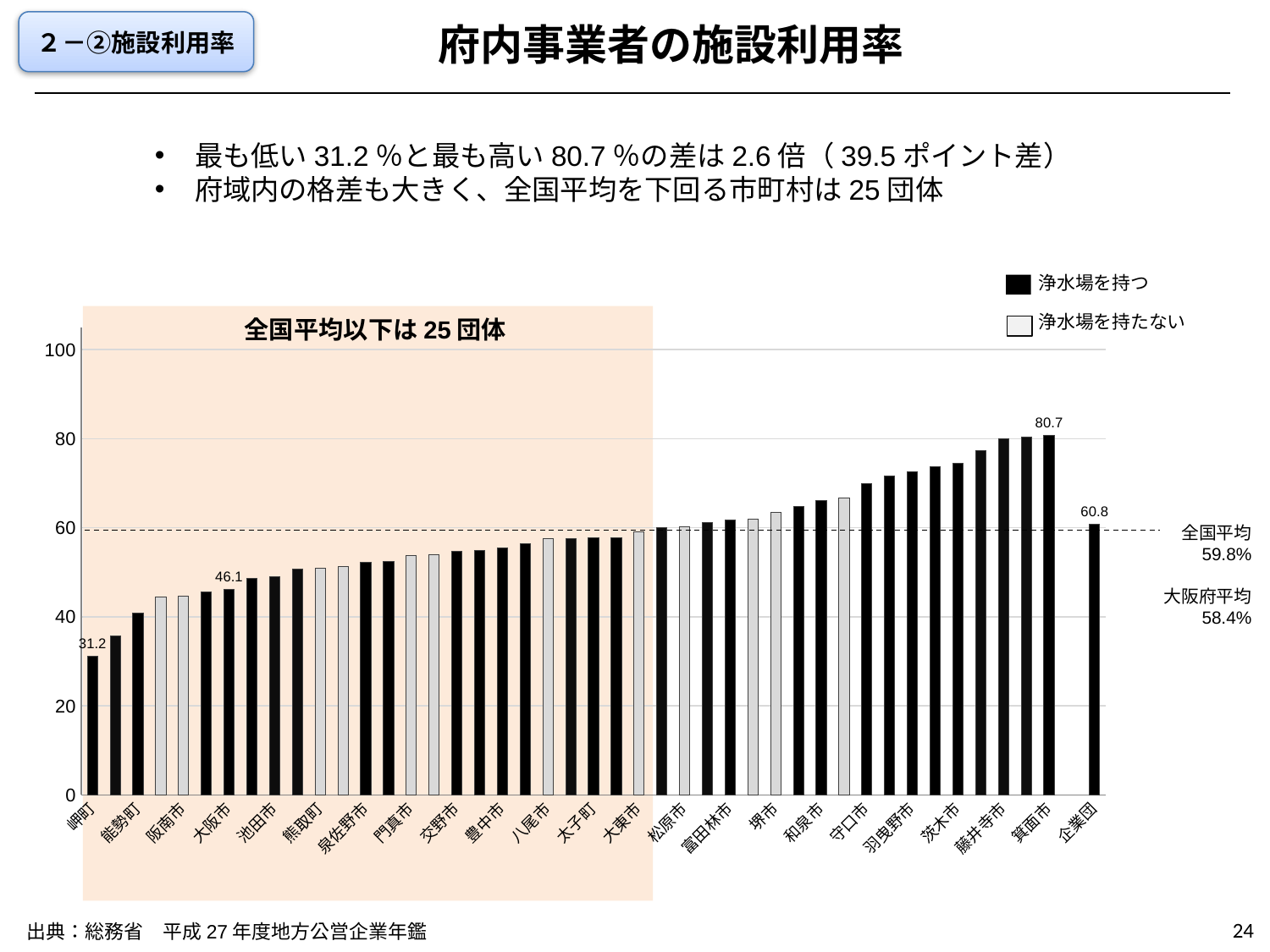

２－②施設利用率
府内事業者の施設利用率
最も低い31.2％と最も高い80.7％の差は2.6倍（39.5ポイント差）
府域内の格差も大きく、全国平均を下回る市町村は25団体
浄水場を持つ

浄水場を持たない

全国平均以下は25団体

### Chart

| Category | 施設利用率 |
|---|---|
| 岬町 | 31.2 |
| 豊能町 | 35.7 |
| 能勢町 | 40.8 |
| 田尻町 | 44.4 |
| 阪南市 | 44.6 |
| 河南町 | 45.6 |
| 大阪市 | 46.1 |
| 摂津市 | 48.7 |
| 池田市 | 49.1 |
| 千早赤阪村 | 50.8 |
| 熊取町 | 51.0 |
| 高石市 | 51.3 |
| 泉佐野市 | 52.2 |
| 寝屋川市 | 52.4 |
| 門真市 | 53.7 |
| 泉大津市 | 54.0 |
| 交野市 | 54.8 |
| 河内長野市 | 54.9 |
| 豊中市 | 55.5 |
| 東大阪市 | 56.5 |
| 八尾市 | 57.5 |
| 四條畷市 | 57.6 |
| 太子町 | 57.7 |
| 柏原市 | 57.8 |
| 大東市 | 59.1 |
| 岸和田市 | 60.1 |
| 松原市 | 60.2 |
| 枚方市 | 61.1 |
| 富田林市 | 61.7 |
| 泉南市 | 62.0 |
| 堺市 | 63.4 |
| 忠岡町 | 64.7 |
| 和泉市 | 66.1 |
| 大阪狭山市 | 66.6 |
| 守口市 | 69.9 |
| 島本町 | 71.7 |
| 羽曳野市 | 72.5 |
| 吹田市 | 73.8 |
| 茨木市 | 74.4 |
| 貝塚市 | 77.3 |
| 藤井寺市 | 80.0 |
| 高槻市 | 80.3 |
| 箕面市 | 80.7 |
|  | None |
| 企業団 | 60.8 |
全国平均
59.8%

大阪府平均
58.4%
24
出典：総務省　平成27年度地方公営企業年鑑